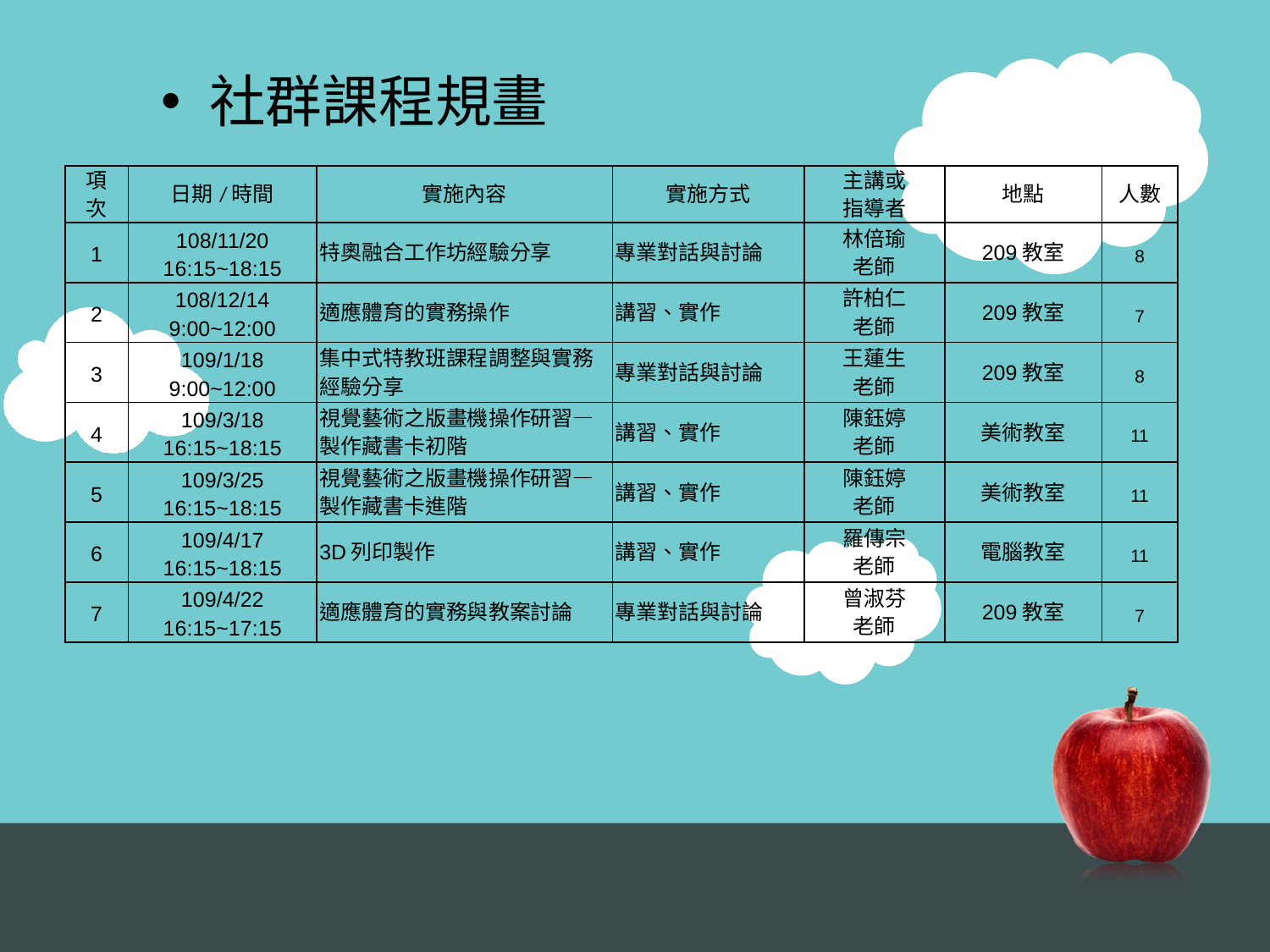

社群課程規畫

| 項 次 | 日期/時間 | 實施內容 | 實施方式 | 主講或 指導者 | 地點 | 人數 |
| --- | --- | --- | --- | --- | --- | --- |
| 1 | 108/11/20 16:15~18:15 | 特奧融合工作坊經驗分享 | 專業對話與討論 | 林倍瑜 老師 | 209教室 | 8 |
| 2 | 108/12/14 9:00~12:00 | 適應體育的實務操作 | 講習、實作 | 許柏仁 老師 | 209教室 | 7 |
| 3 | 109/1/18 9:00~12:00 | 集中式特教班課程調整與實務經驗分享 | 專業對話與討論 | 王蓮生 老師 | 209教室 | 8 |
| 4 | 109/3/18 16:15~18:15 | 視覺藝術之版畫機操作研習—製作藏書卡初階 | 講習、實作 | 陳鈺婷 老師 | 美術教室 | 11 |
| 5 | 109/3/25 16:15~18:15 | 視覺藝術之版畫機操作研習—製作藏書卡進階 | 講習、實作 | 陳鈺婷 老師 | 美術教室 | 11 |
| 6 | 109/4/17 16:15~18:15 | 3D列印製作 | 講習、實作 | 羅傳宗 老師 | 電腦教室 | 11 |
| 7 | 109/4/22 16:15~17:15 | 適應體育的實務與教案討論 | 專業對話與討論 | 曾淑芬 老師 | 209教室 | 7 |